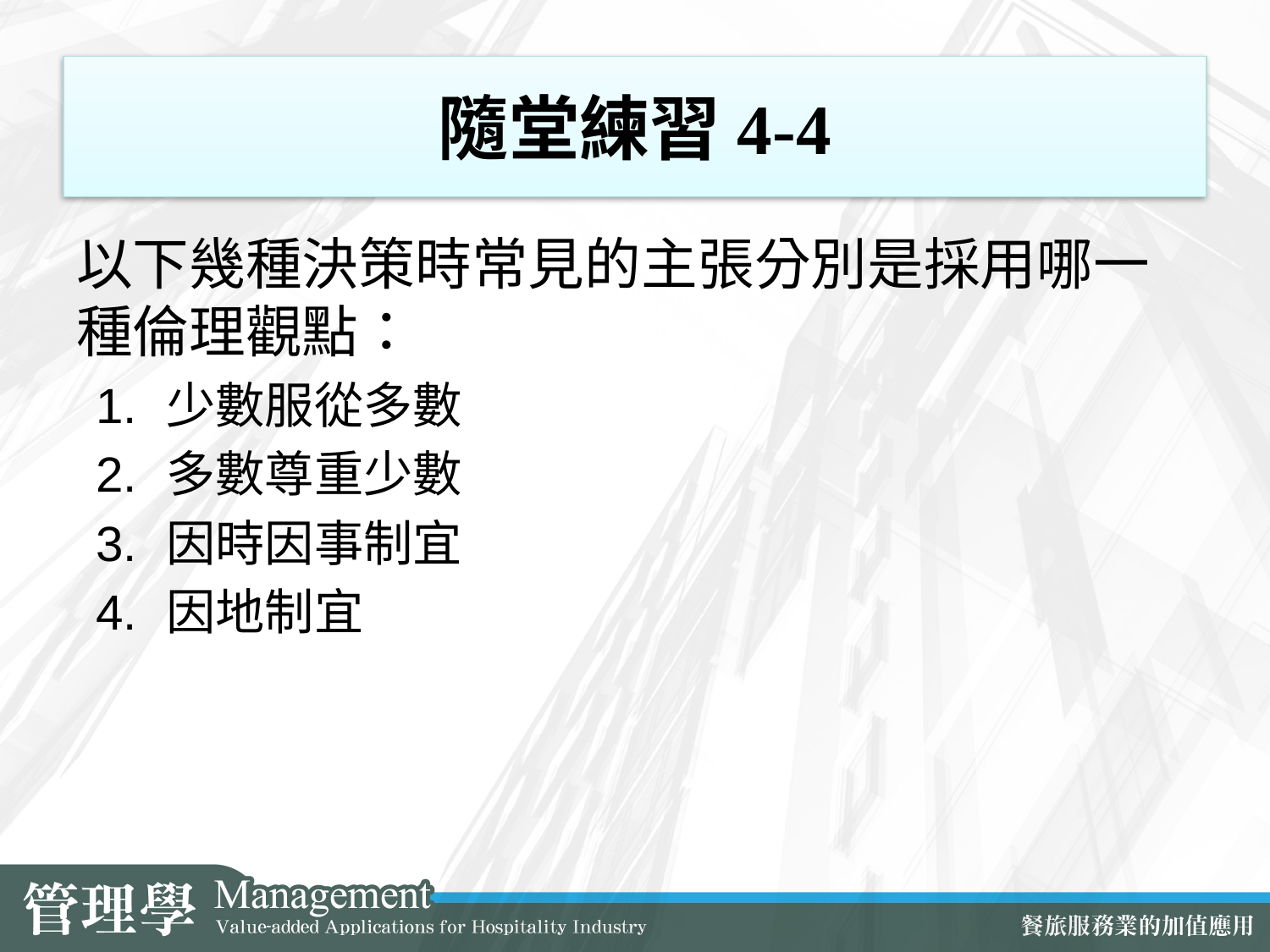

# 隨堂練習4-4
以下幾種決策時常見的主張分別是採用哪一種倫理觀點：
少數服從多數
多數尊重少數
因時因事制宜
因地制宜